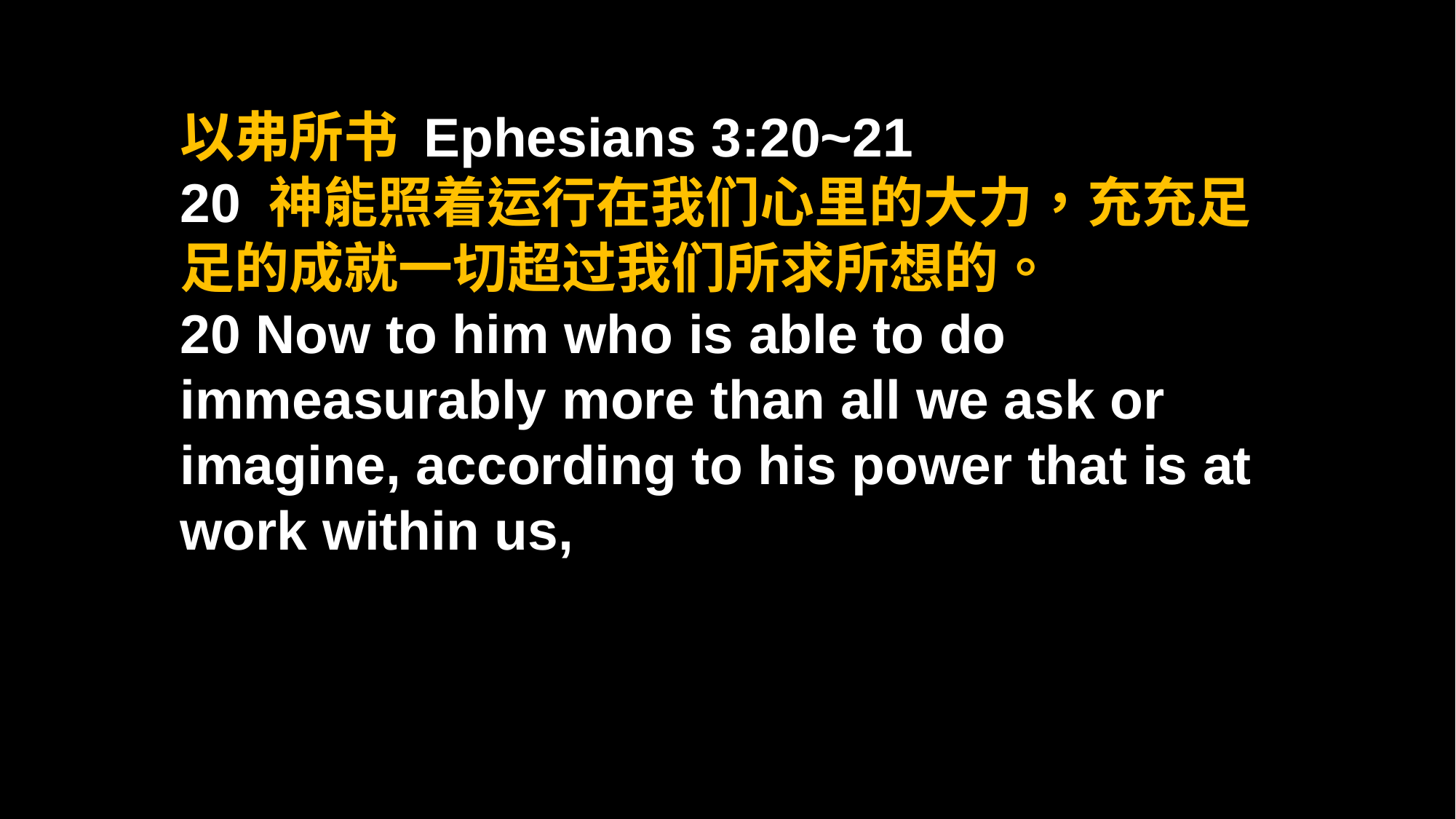

以弗所书 Ephesians 3:20~21
20 神能照着运行在我们心里的大力，充充足足的成就一切超过我们所求所想的。
20 Now to him who is able to do immeasurably more than all we ask or imagine, according to his power that is at work within us,